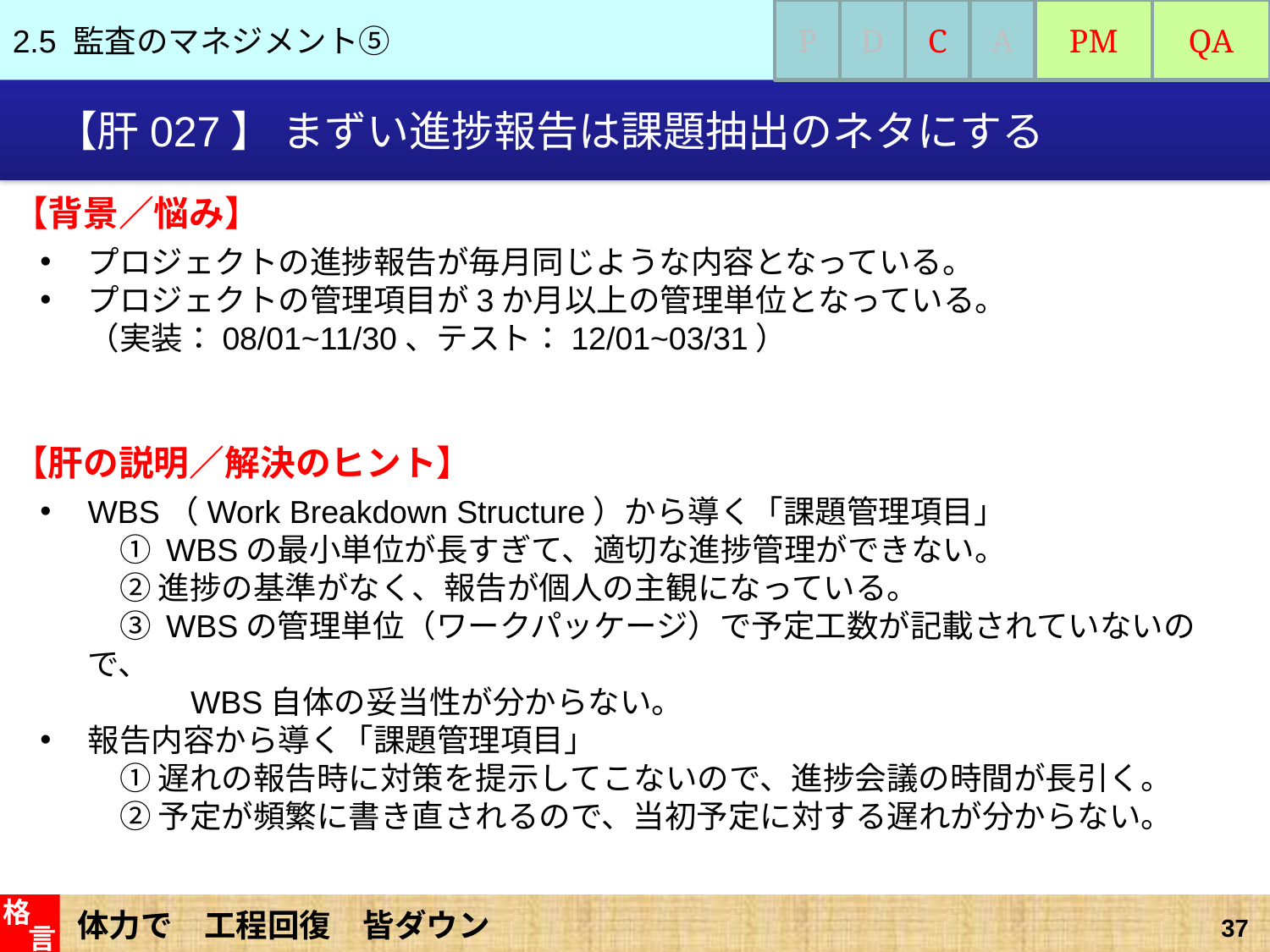

2.5 監査のマネジメント⑤
P
D
C
A
PM
QA
# 【肝027】 まずい進捗報告は課題抽出のネタにする
【背景／悩み】
プロジェクトの進捗報告が毎月同じような内容となっている。
プロジェクトの管理項目が3か月以上の管理単位となっている。
（実装：08/01~11/30、テスト：12/01~03/31）
【肝の説明／解決のヒント】
WBS（Work Breakdown Structure）から導く「課題管理項目」
　① WBSの最小単位が長すぎて、適切な進捗管理ができない。
　② 進捗の基準がなく、報告が個人の主観になっている。
　③ WBSの管理単位（ワークパッケージ）で予定工数が記載されていないので、
　　　WBS自体の妥当性が分からない。
報告内容から導く「課題管理項目」
　① 遅れの報告時に対策を提示してこないので、進捗会議の時間が長引く。
　② 予定が頻繁に書き直されるので、当初予定に対する遅れが分からない。
体力で　工程回復　皆ダウン
格
言
37